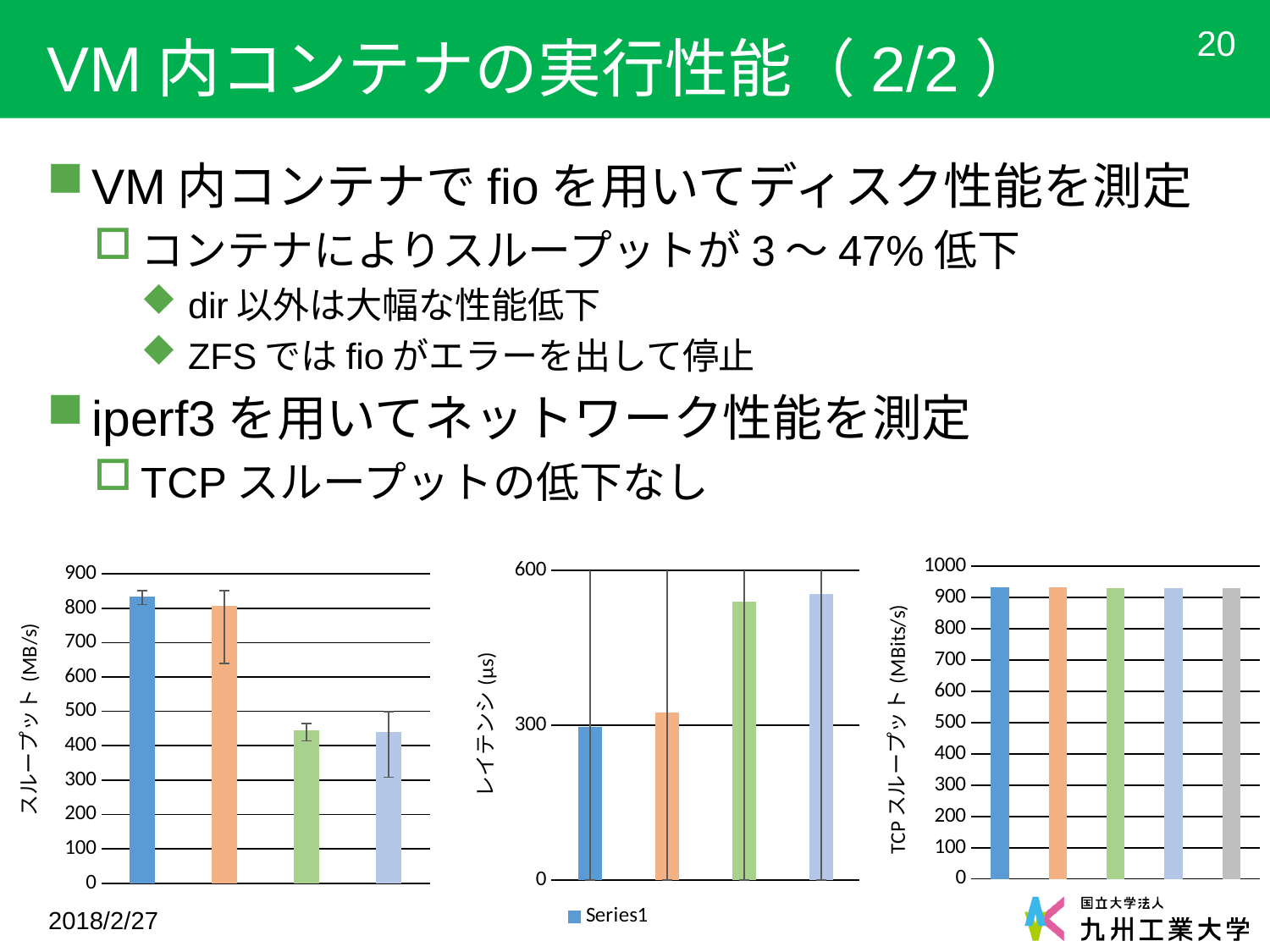

# VM内コンテナの実行性能（2/2）
20
VM内コンテナでfioを用いてディスク性能を測定
コンテナによりスループットが3～47%低下
dir以外は大幅な性能低下
ZFSではfioがエラーを出して停止
iperf3を用いてネットワーク性能を測定
TCPスループットの低下なし

### Chart

| Category |  |
|---|---|
| VM | 834.1555555555557 |
| コンテナ(dir) | 806.8777777777781 |
| コンテナ(LVM) | 445.3125000000001 |
| コンテナ(BtrFS) | 441.0874999999999 |

### Chart

| Category |  |
|---|---|
| VM | 295.9299999999998 |
| コンテナ(dir) | 324.36 |
| コンテナ(LVM) | 539.15 |
| コンテナ(BtrFS) | 554.8199999999998 |

### Chart

| Category |  |
|---|---|
| VM | 934.0 |
| コンテナ(dir) | 934.0 |
| コンテナ(LVM) | 931.0 |
| コンテナ(BtrFS) | 931.0 |
| コンテナ(ZFS) | 930.0 |
2018/2/27